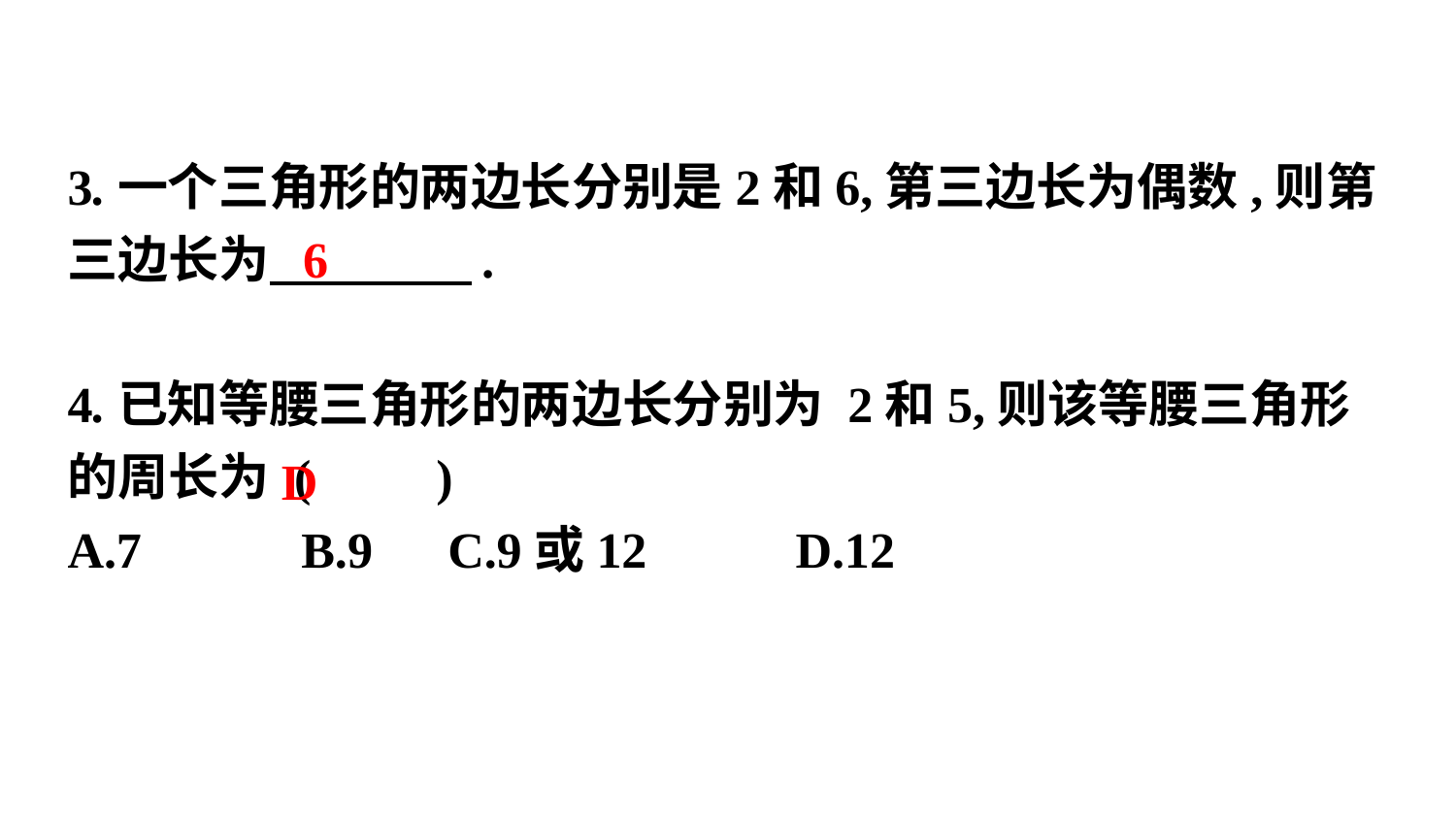

3.一个三角形的两边长分别是2和6,第三边长为偶数,则第三边长为　　　　.

4.已知等腰三角形的两边长分别为 2和5,则该等腰三角形的周长为 (　　)
A.7　	B.9　C.9或12　	D.12
6
D